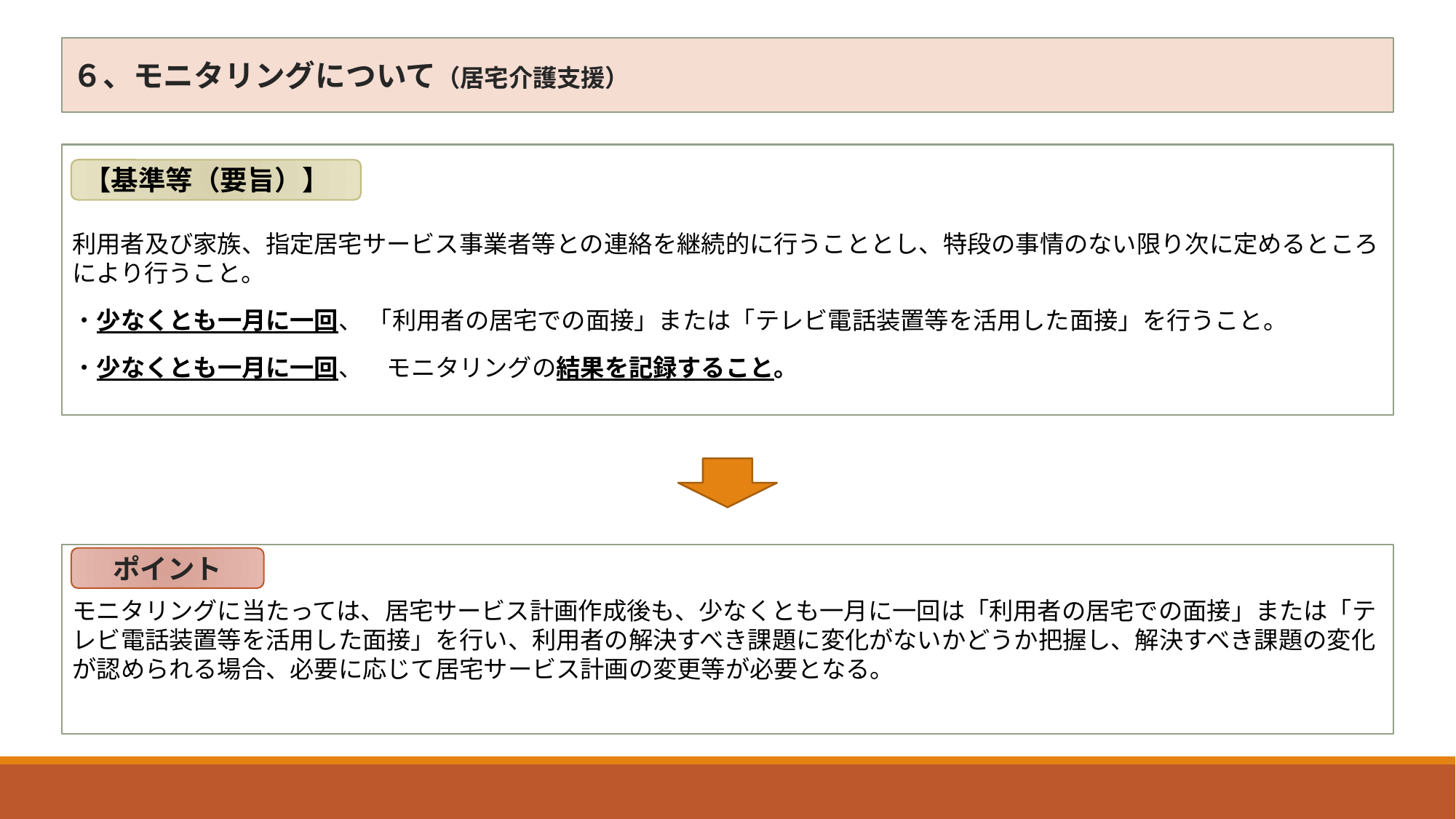

６、モニタリングについて（居宅介護支援）

利用者及び家族、指定居宅サービス事業者等との連絡を継続的に行うこととし、特段の事情のない限り次に定めるところにより行うこと。
・少なくとも一月に一回、 「利用者の居宅での面接」または「テレビ電話装置等を活用した面接」を行うこと。
・少なくとも一月に一回、　モニタリングの結果を記録すること。
【基準等（要旨）】

モニタリングに当たっては、居宅サービス計画作成後も、少なくとも一月に一回は「利用者の居宅での面接」または「テレビ電話装置等を活用した面接」を行い、利用者の解決すべき課題に変化がないかどうか把握し、解決すべき課題の変化が認められる場合、必要に応じて居宅サービス計画の変更等が必要となる。

ポイント